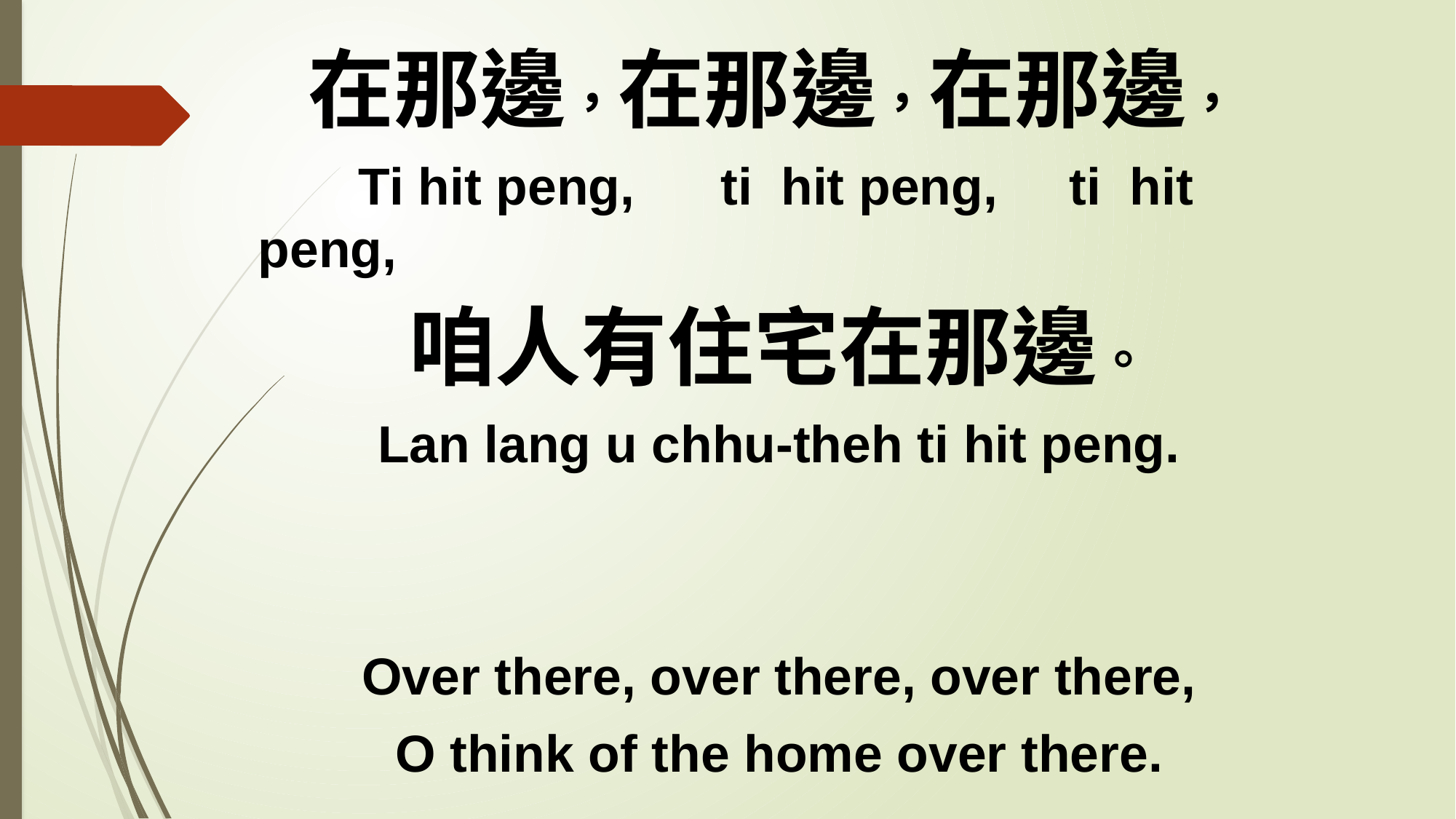

在那邊，在那邊，在那邊，
       Ti hit peng,      ti  hit peng,     ti  hit peng,
咱人有住宅在那邊。
Lan lang u chhu-theh ti hit peng.

Over there, over there, over there,
O think of the home over there.